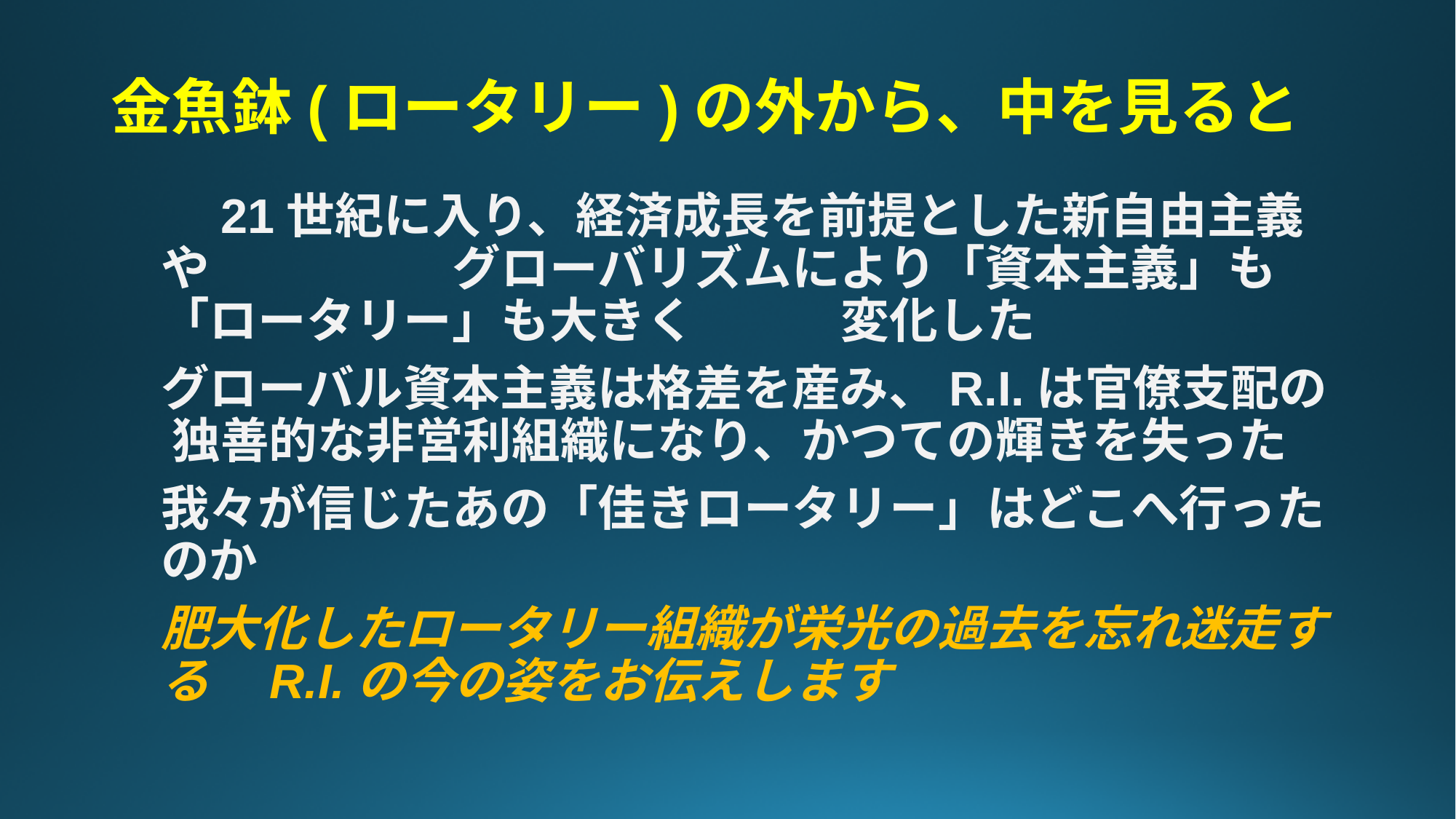

# 金魚鉢(ロータリー)の外から、中を見ると
　21世紀に入り、経済成長を前提とした新自由主義や　　　　　グローバリズムにより「資本主義」も「ロータリー」も大きく　　　変化した
グローバル資本主義は格差を産み、R.I.は官僚支配の   独善的な非営利組織になり、かつての輝きを失った
我々が信じたあの「佳きロータリー」はどこへ行ったのか
肥大化したロータリー組織が栄光の過去を忘れ迷走する　R.I.の今の姿をお伝えします